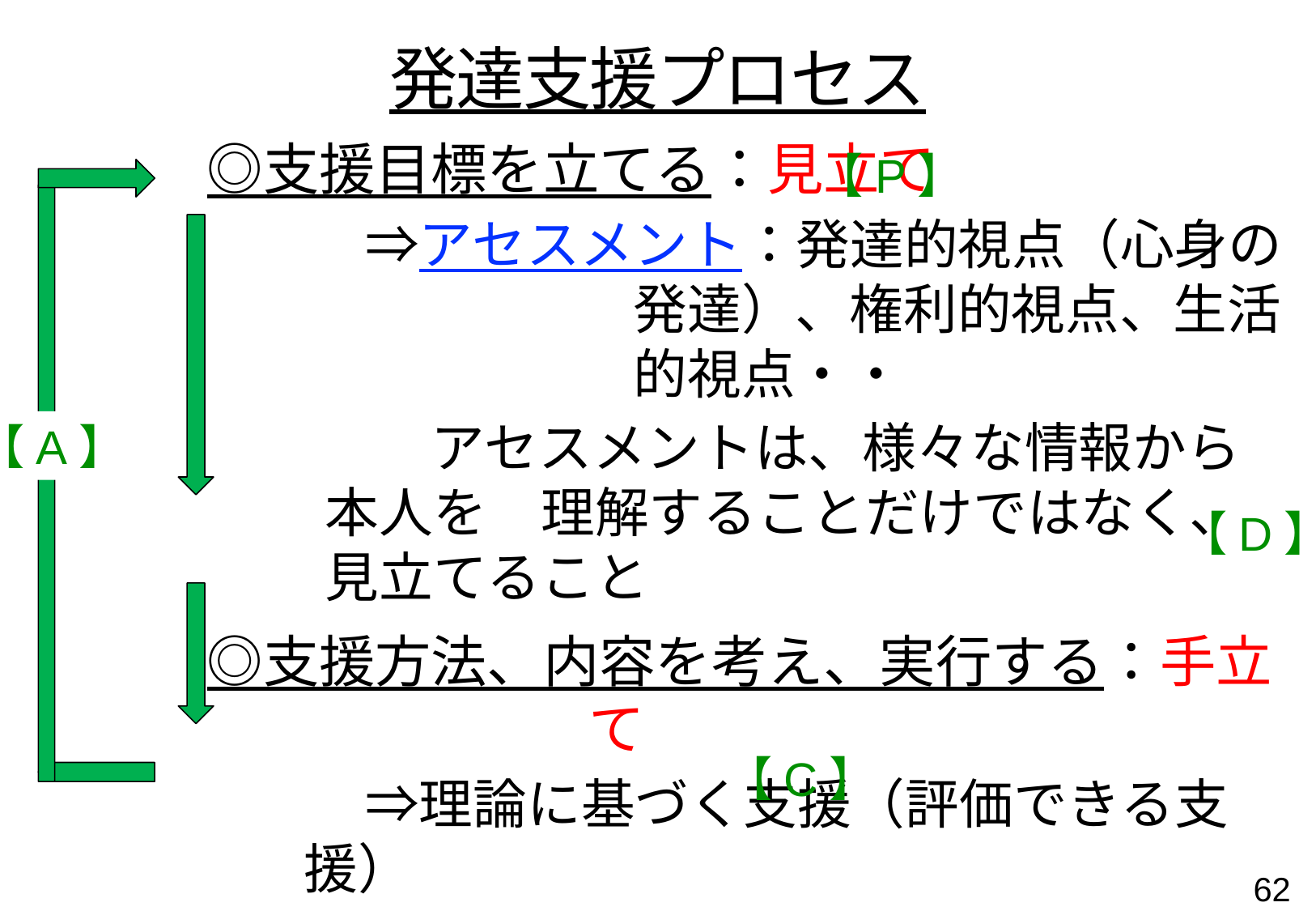

発達支援プロセス

　　◎支援目標を立てる：見立て
　　　　　⇒アセスメント：発達的視点（心身の発達）、権利的視点、生活的視点・・
　　　　　　 アセスメントは、様々な情報から本人を　理解することだけではなく、見立てること
　　◎支援方法、内容を考え、実行する：手立て
　　　　　⇒理論に基づく支援（評価できる支援）
　　　　　　 創意工夫した支援
　　◎支援を評価する：評価
　　　　　⇒具体的に評価：有効な支援を繋いでいく
【P】

【A】
【D】

【C】
62